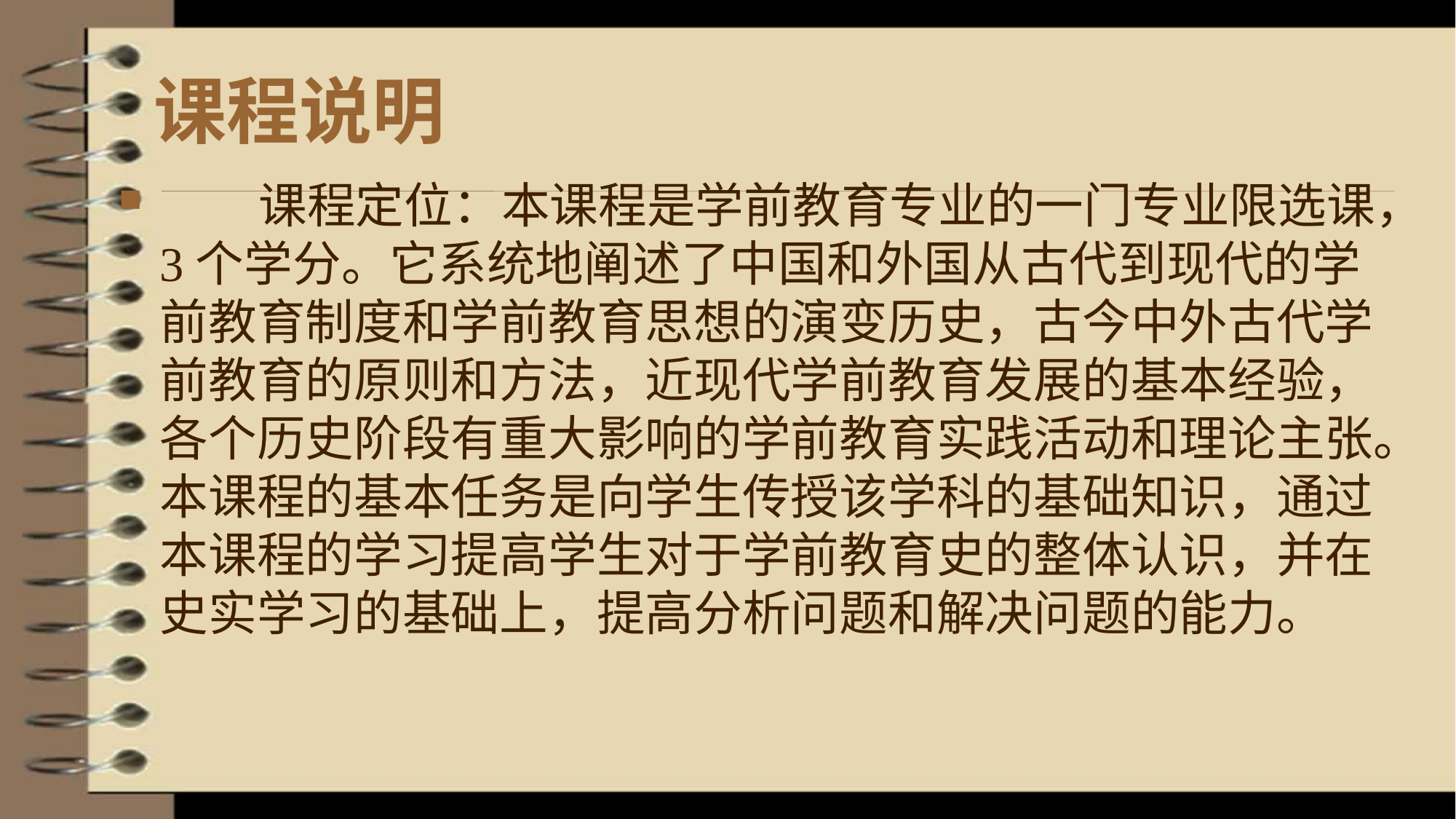

# 课程说明
        课程定位：本课程是学前教育专业的一门专业限选课，3个学分。它系统地阐述了中国和外国从古代到现代的学前教育制度和学前教育思想的演变历史，古今中外古代学前教育的原则和方法，近现代学前教育发展的基本经验，各个历史阶段有重大影响的学前教育实践活动和理论主张。本课程的基本任务是向学生传授该学科的基础知识，通过本课程的学习提高学生对于学前教育史的整体认识，并在史实学习的基础上，提高分析问题和解决问题的能力。